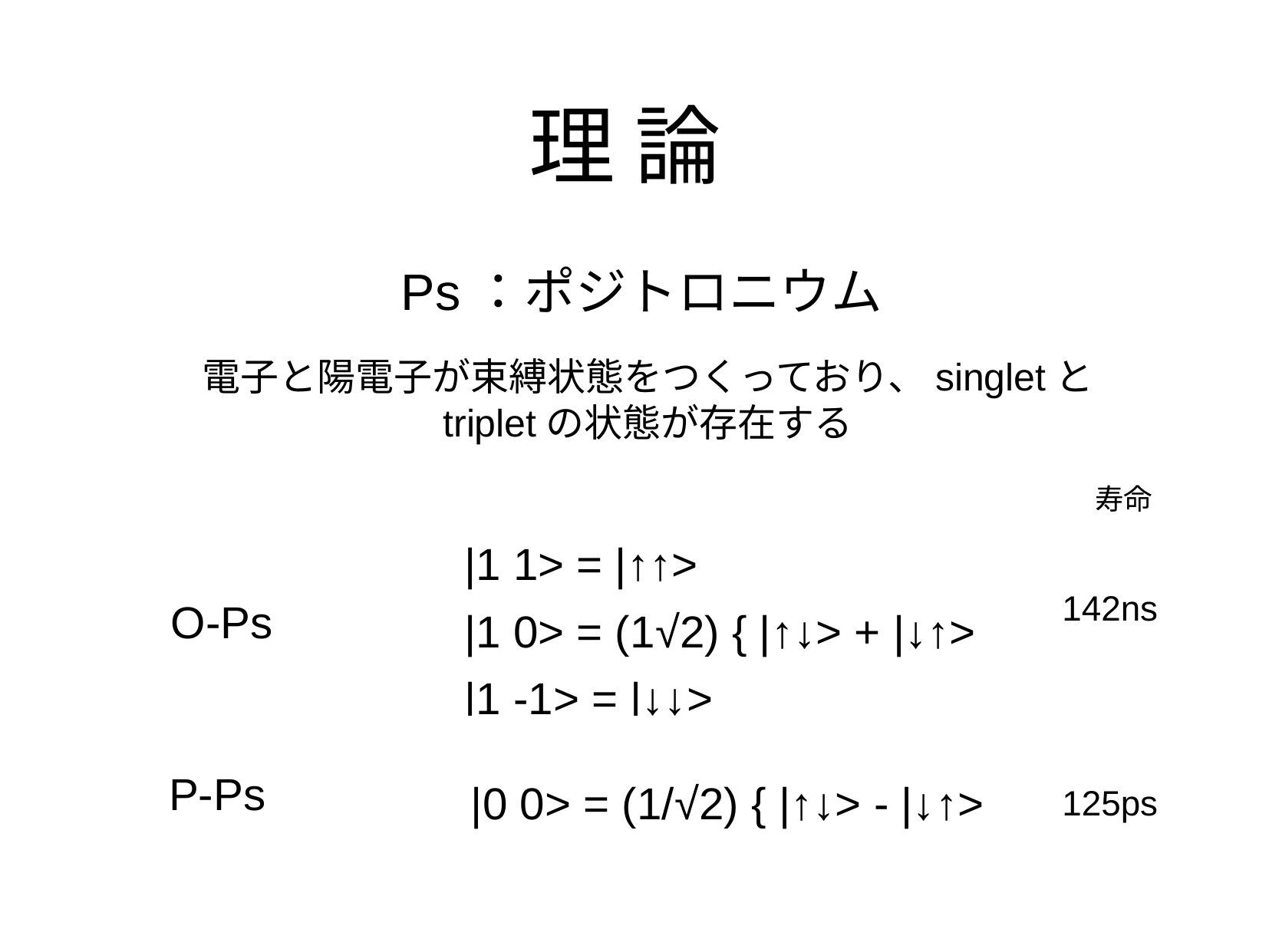

理 論
Ps：ポジトロニウム
電子と陽電子が束縛状態をつくっており、singletと
tripletの状態が存在する
寿命
|1 1> = |↑↑>
|1 0> = (1√2) { |↑↓> + |↓↑> }
|1 -1> = |↓↓>
142ns
O-Ps
|0 0> = (1/√2) { |↑↓> - |↓↑>  }
125ps
P-Ps